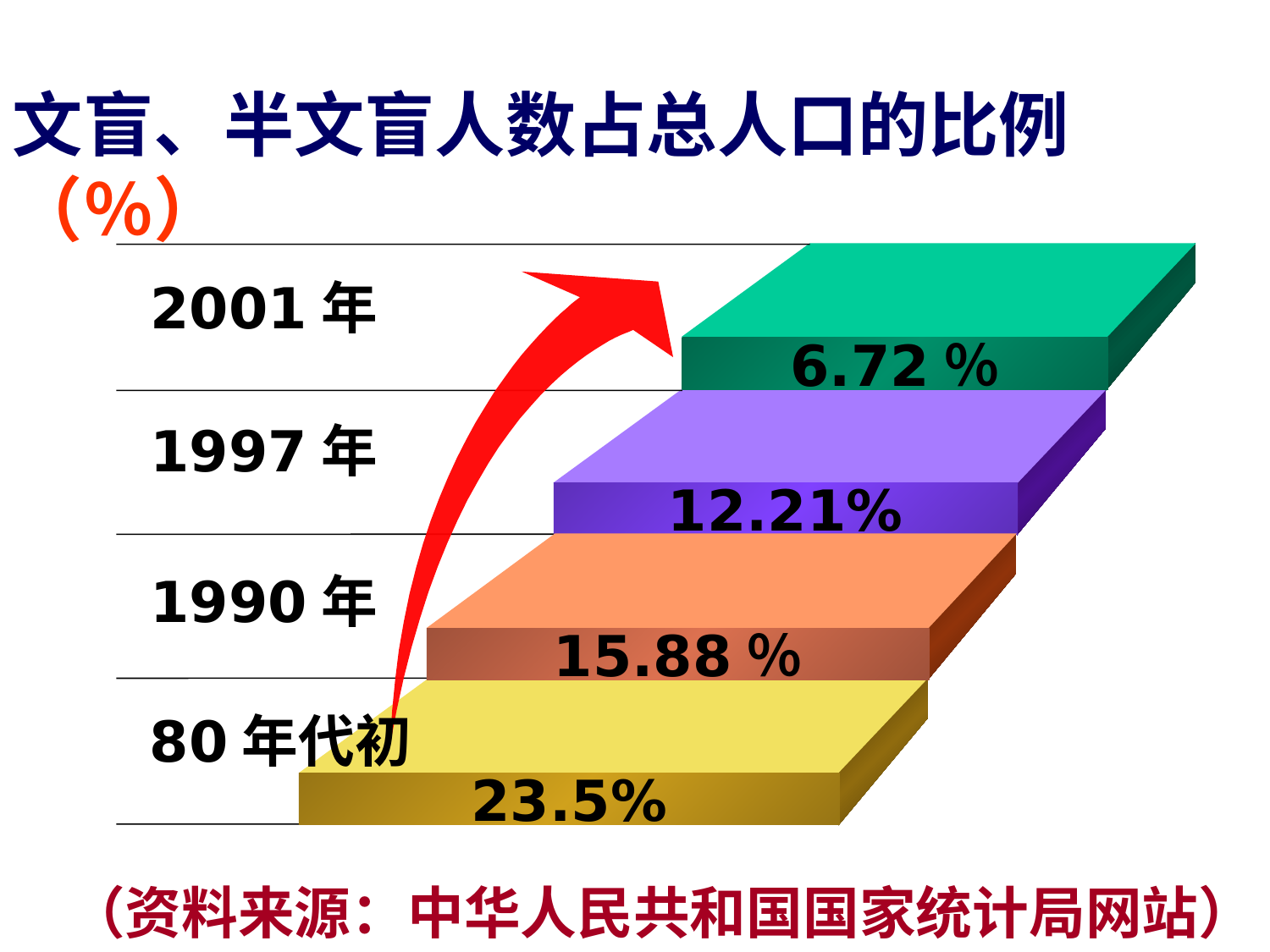

文盲、半文盲人数占总人口的比例（％）

2001年

6.72％

1997年
12.21%

1990年
15.88％

80年代初
23.5%

（资料来源：中华人民共和国国家统计局网站）